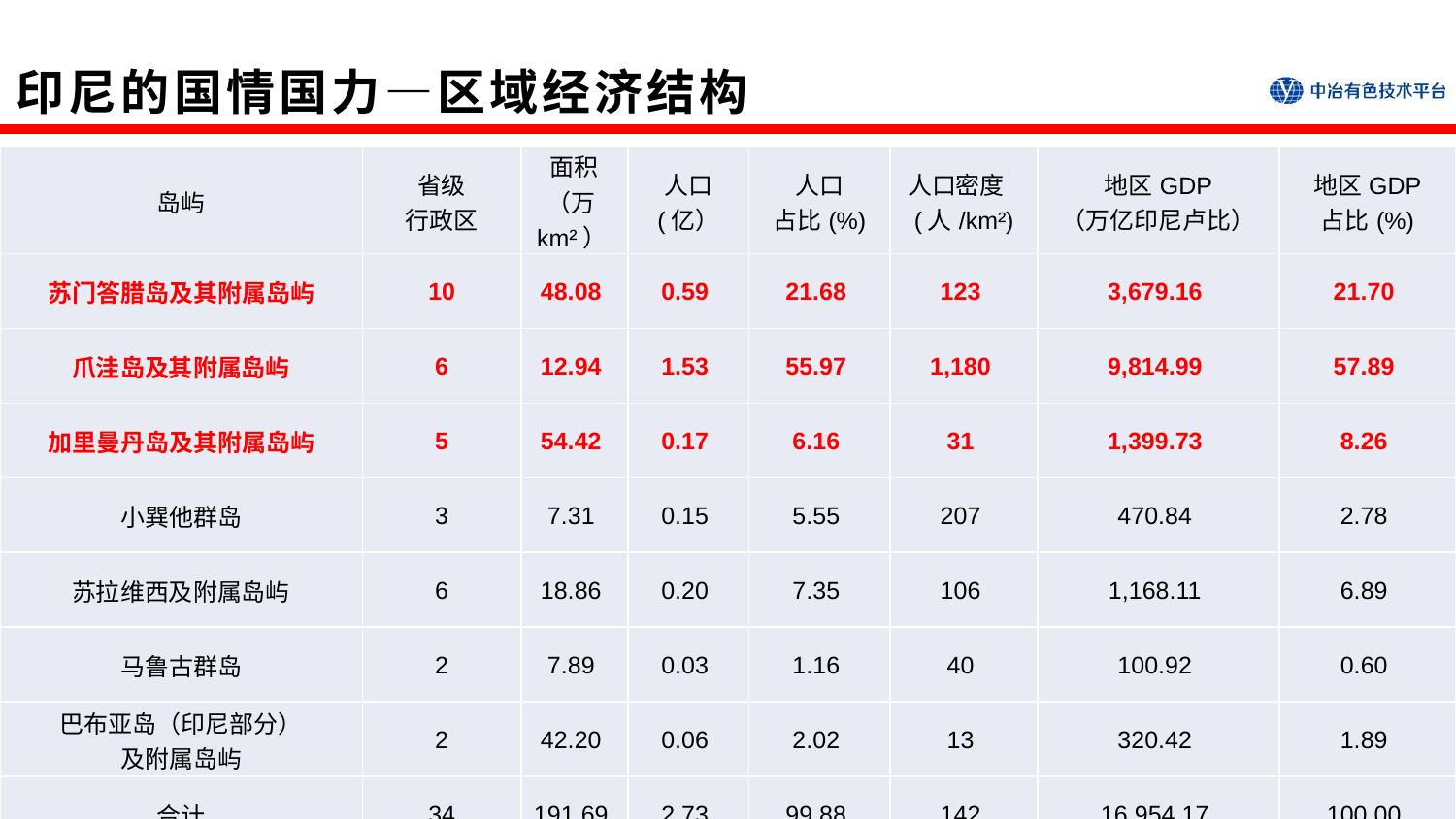

# 印尼的国情国力—区域经济结构
| 岛屿 | 省级 行政区 | 面积 （万km²） | 人口 (亿） | 人口 占比(%) | 人口密度 (人/km²) | 地区GDP （万亿印尼卢比） | 地区GDP 占比(%) |
| --- | --- | --- | --- | --- | --- | --- | --- |
| 苏门答腊岛及其附属岛屿 | 10 | 48.08 | 0.59 | 21.68 | 123 | 3,679.16 | 21.70 |
| 爪洼岛及其附属岛屿 | 6 | 12.94 | 1.53 | 55.97 | 1,180 | 9,814.99 | 57.89 |
| 加里曼丹岛及其附属岛屿 | 5 | 54.42 | 0.17 | 6.16 | 31 | 1,399.73 | 8.26 |
| 小巽他群岛 | 3 | 7.31 | 0.15 | 5.55 | 207 | 470.84 | 2.78 |
| 苏拉维西及附属岛屿 | 6 | 18.86 | 0.20 | 7.35 | 106 | 1,168.11 | 6.89 |
| 马鲁古群岛 | 2 | 7.89 | 0.03 | 1.16 | 40 | 100.92 | 0.60 |
| 巴布亚岛（印尼部分） 及附属岛屿 | 2 | 42.20 | 0.06 | 2.02 | 13 | 320.42 | 1.89 |
| 合计 | 34 | 191.69 | 2.73 | 99.88 | 142 | 16,954.17 | 100.00 |